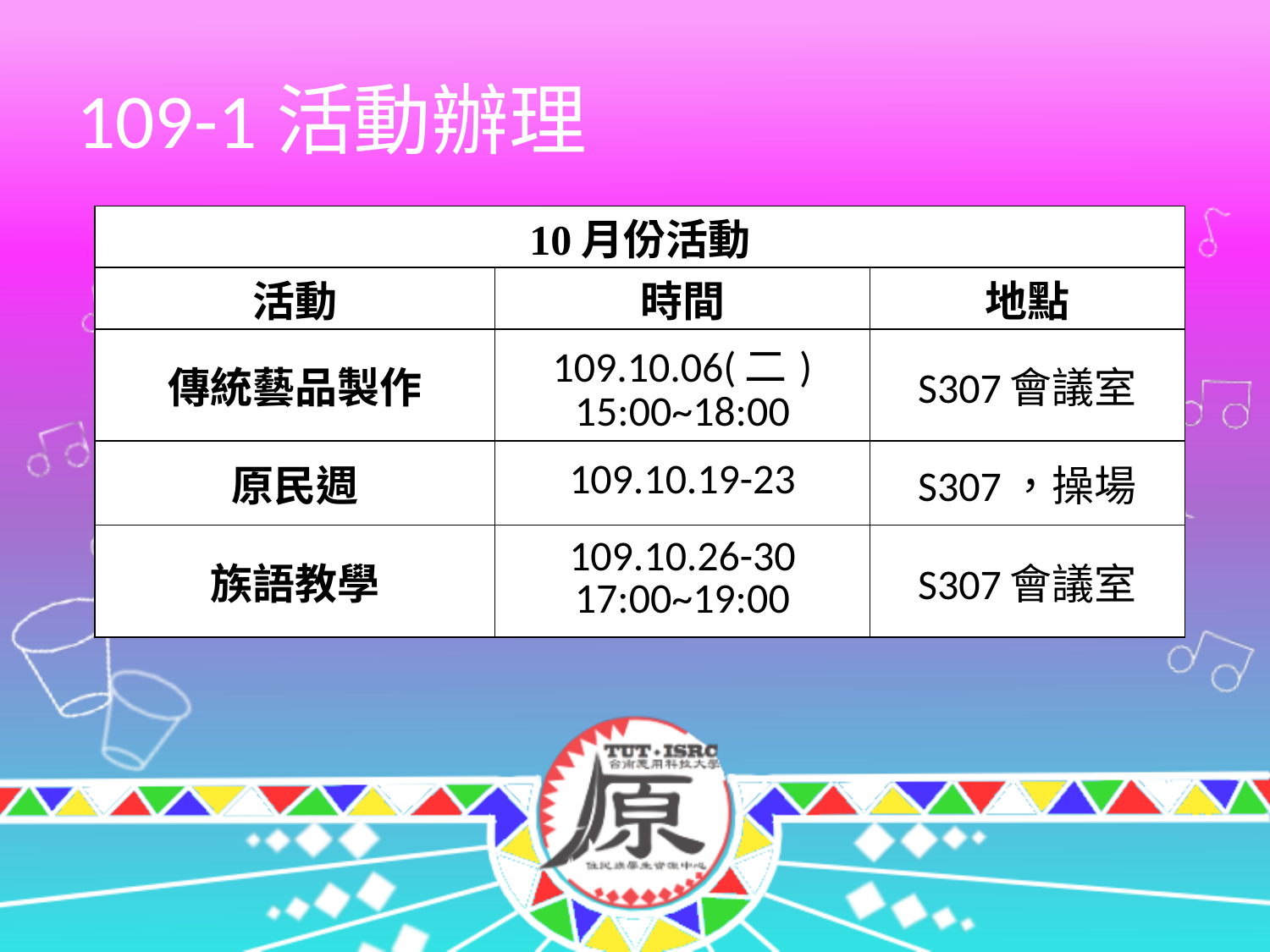

# 109-1活動辦理
| 10月份活動 |  |  |
| --- | --- | --- |
| 活動 | 時間 | 地點 |
| 傳統藝品製作 | 109.10.06(二) 15:00~18:00 | S307會議室 |
| 原民週 | 109.10.19-23 | S307，操場 |
| 族語教學 | 109.10.26-30 17:00~19:00 | S307會議室 |